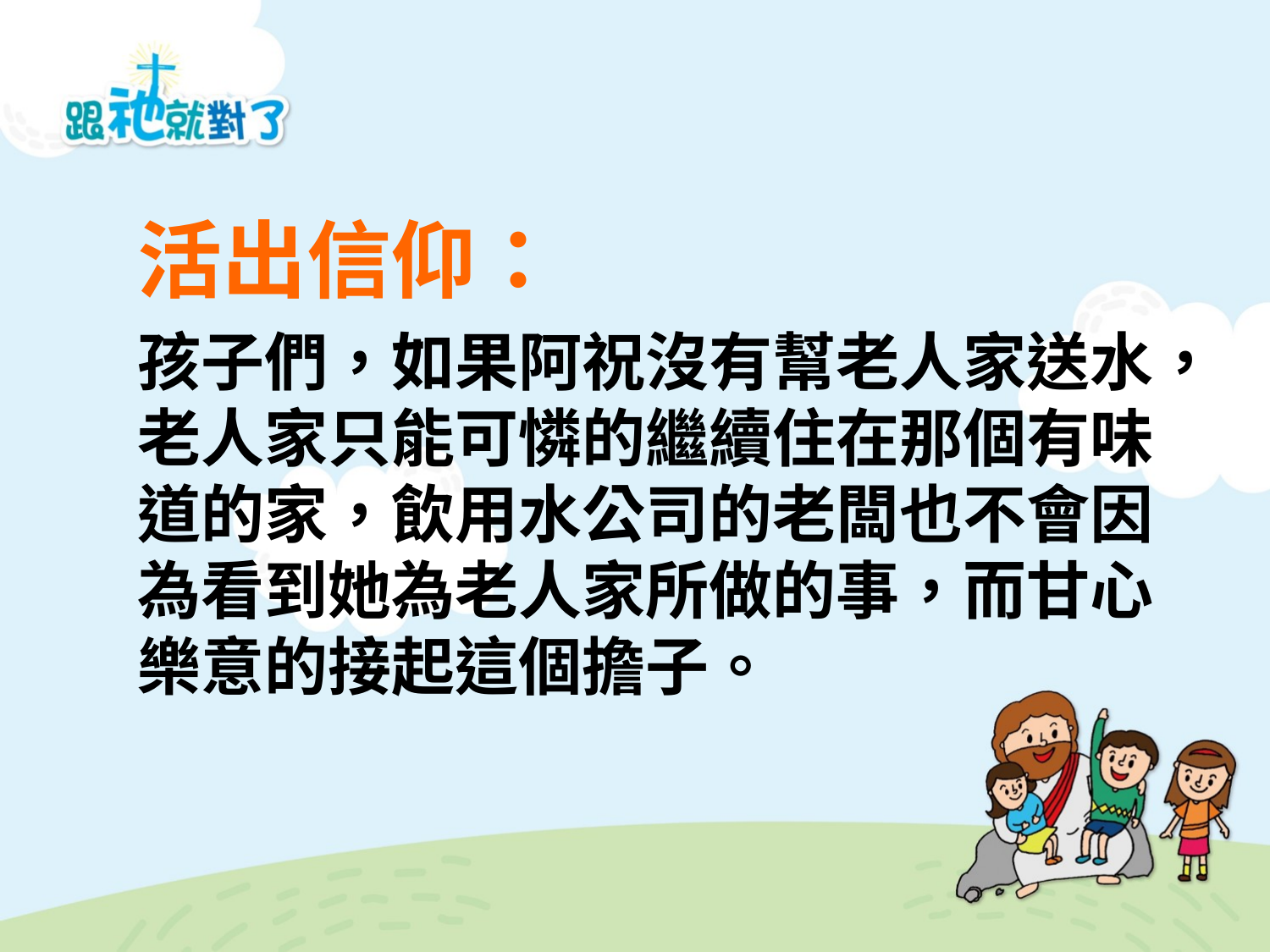

活出信仰：
孩子們，如果阿祝沒有幫老人家送水，老人家只能可憐的繼續住在那個有味道的家，飲用水公司的老闆也不會因為看到她為老人家所做的事，而甘心樂意的接起這個擔子。